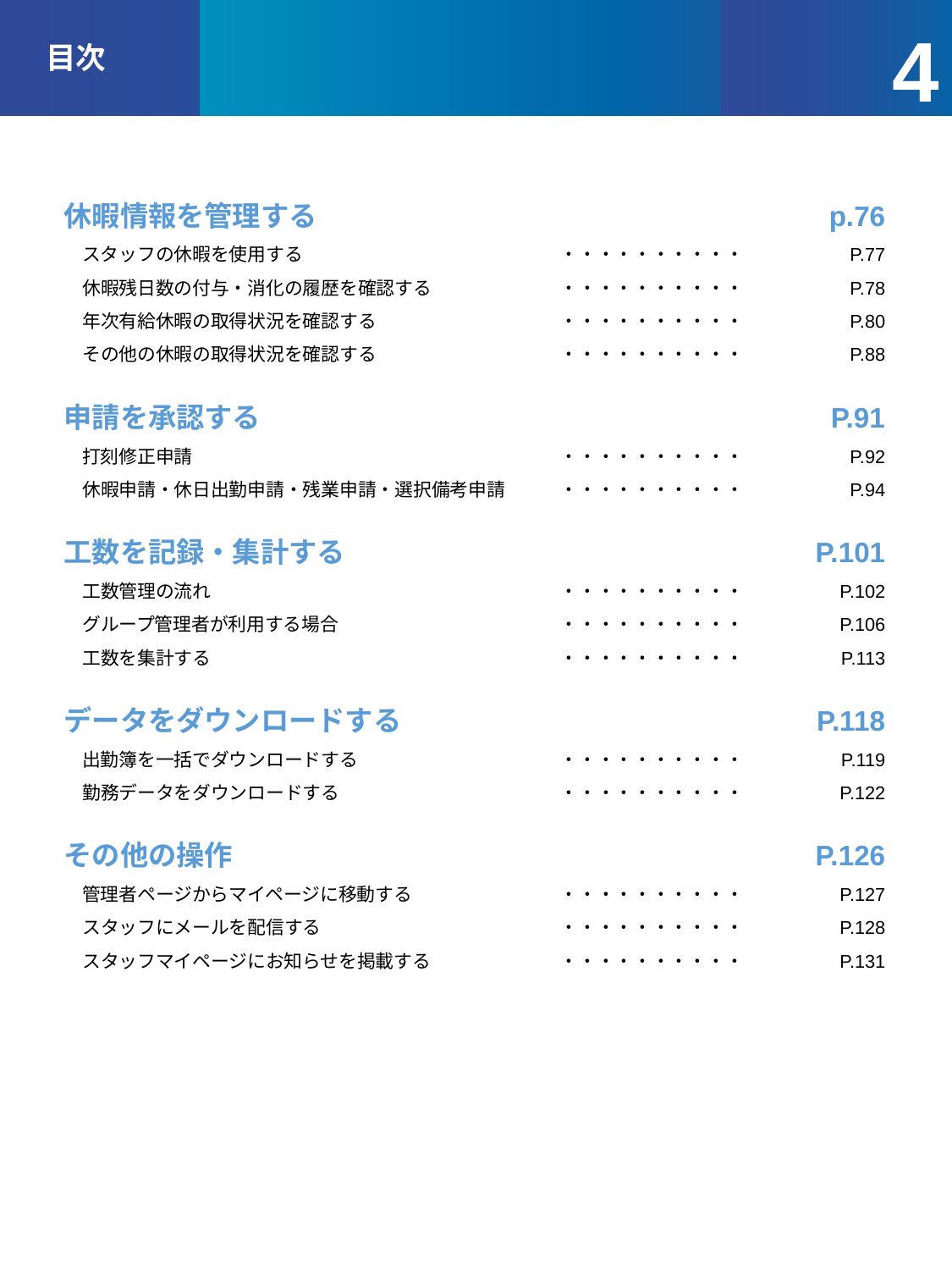

目次
4
休暇情報を管理する
　スタッフの休暇を使用する
　休暇残日数の付与・消化の履歴を確認する
　年次有給休暇の取得状況を確認する
　その他の休暇の取得状況を確認する
申請を承認する
　打刻修正申請
　休暇申請・休日出勤申請・残業申請・選択備考申請
工数を記録・集計する
　工数管理の流れ
　グループ管理者が利用する場合
　工数を集計する
データをダウンロードする
　出勤簿を一括でダウンロードする
　勤務データをダウンロードする
その他の操作
　管理者ページからマイページに移動する
　スタッフにメールを配信する
　スタッフマイページにお知らせを掲載する
・・・
・・・・・・・・・・
・・・・・・・・・・
・・・・・・・・・・
・・・・・・・・・・
・・・
・・・・・・・・・・
・・・・・・・・・・
・・・
・・・・・・・・・・
・・・・・・・・・・
・・・・・・・・・・
・・・
・・・・・・・・・・
・・・・・・・・・・
・・・
・・・・・・・・・・
・・・・・・・・・・
・・・・・・・・・・
p.76
P.77
P.78
P.80
P.88
P.91
P.92
P.94
P.101
P.102
P.106
P.113
P.118
P.119
P.122
P.126
P.127
P.128
P.131